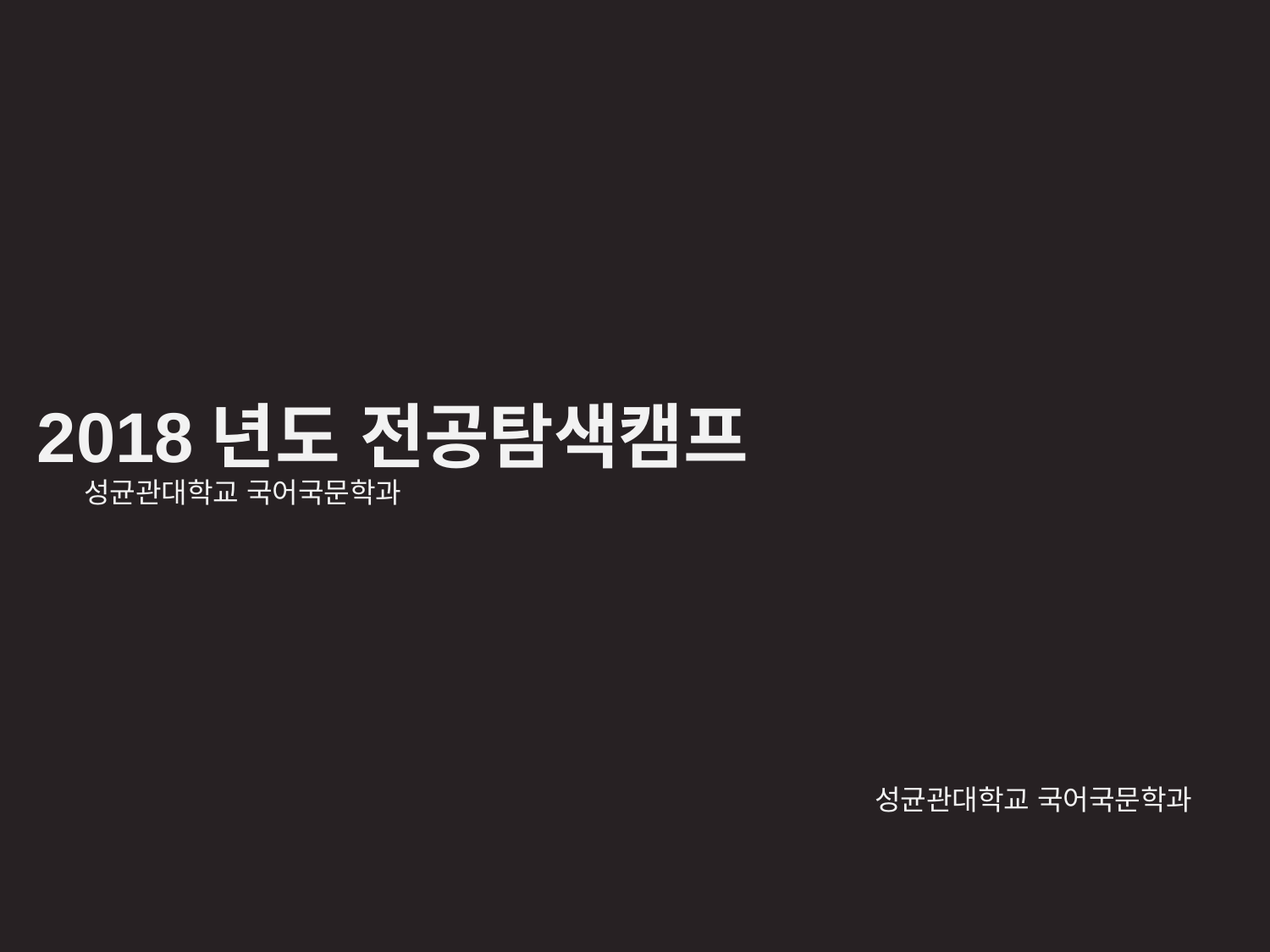

2018년도 전공탐색캠프
성균관대학교 국어국문학과
성균관대학교 국어국문학과